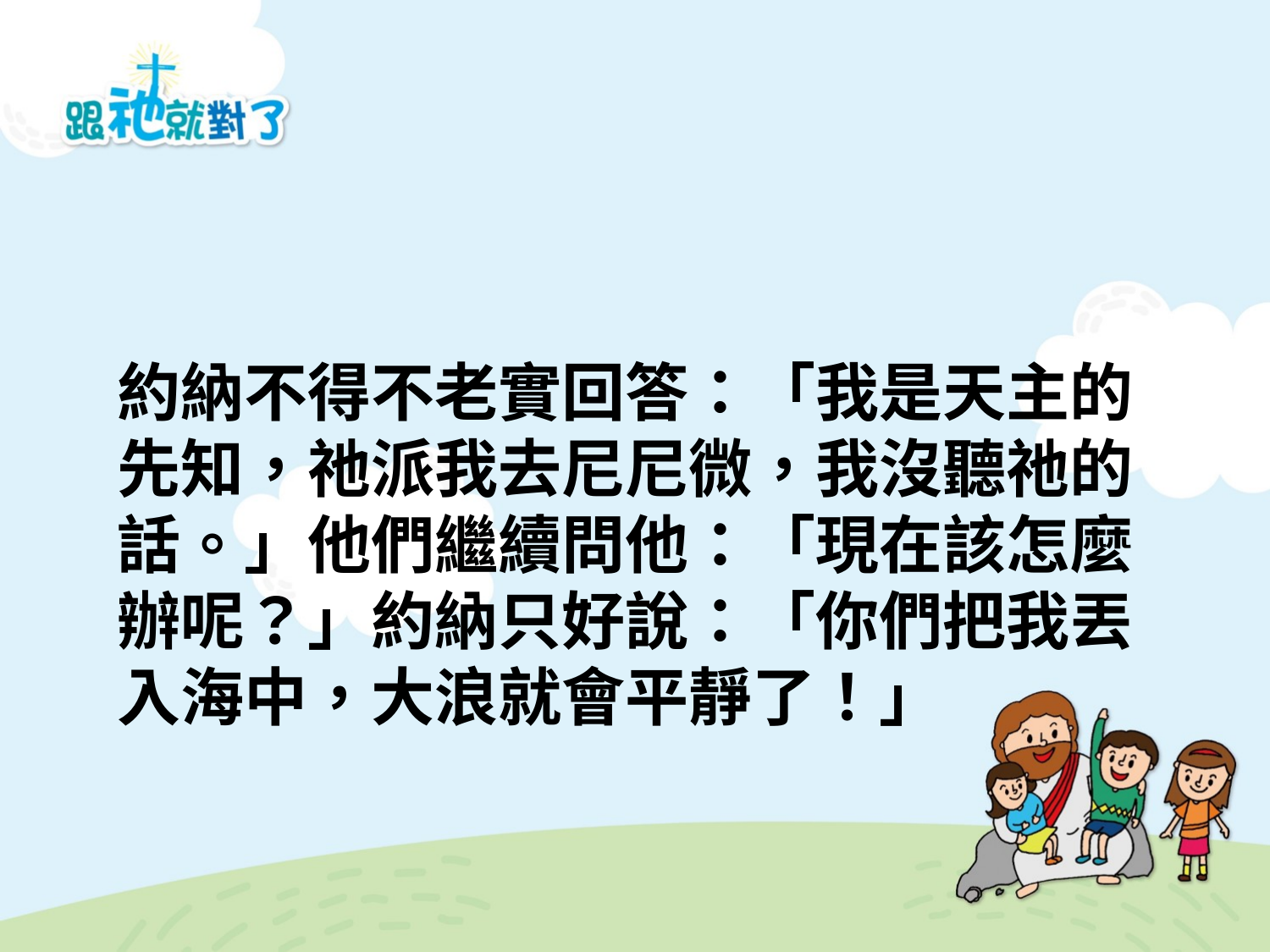

約納不得不老實回答：「我是天主的先知，祂派我去尼尼微，我沒聽祂的話。」他們繼續問他：「現在該怎麼辦呢？」約納只好說：「你們把我丟入海中，大浪就會平靜了！」